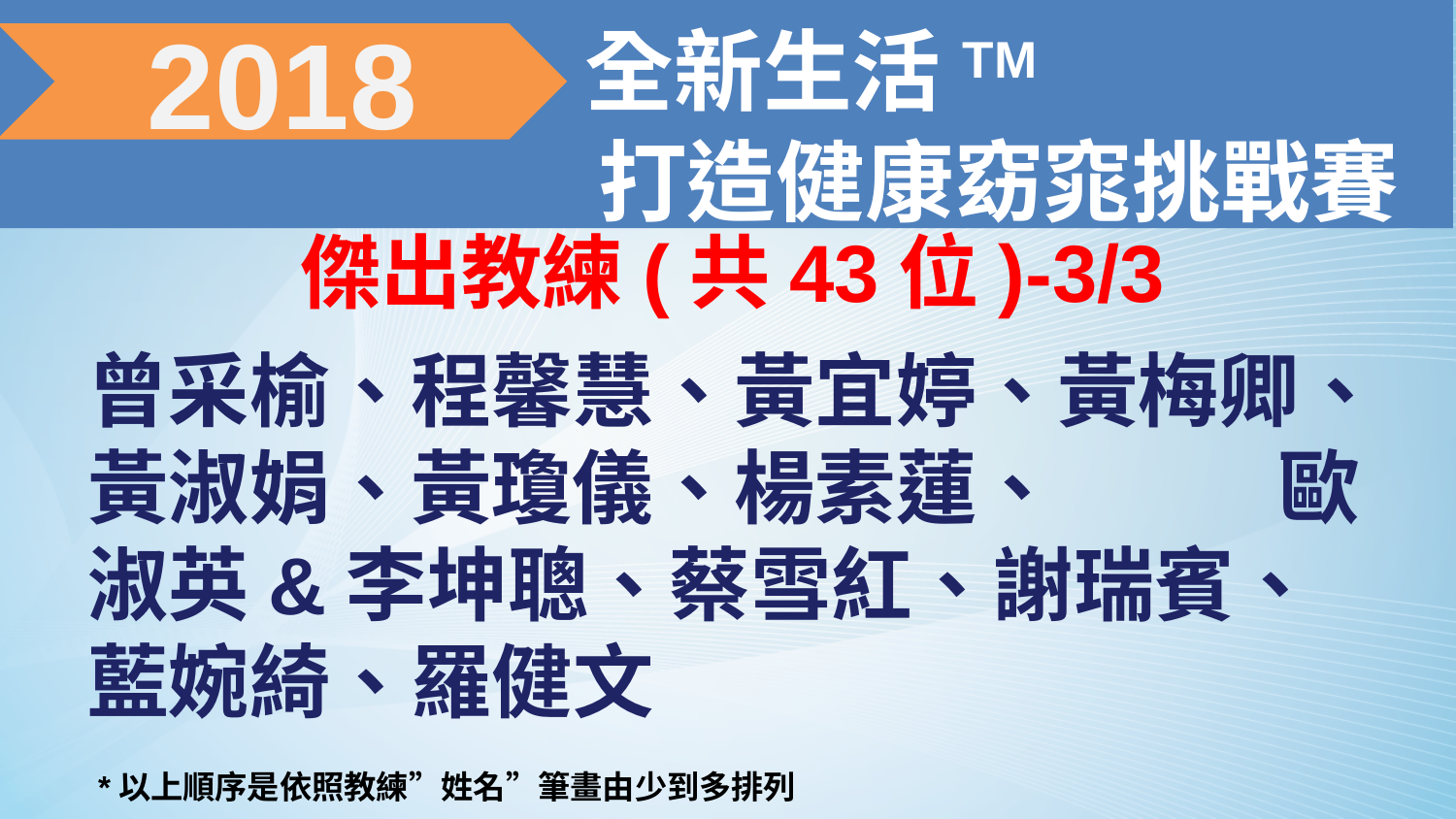

全新生活TM
                          打造健康窈窕挑戰賽
2018
傑出教練(共43位)-3/3
曾采榆、程馨慧、黃宜婷、黃梅卿、黃淑娟、黃瓊儀、楊素蓮、            歐淑英&李坤聰、蔡雪紅、謝瑞賓、藍婉綺、羅健文
*以上順序是依照教練”姓名”筆畫由少到多排列